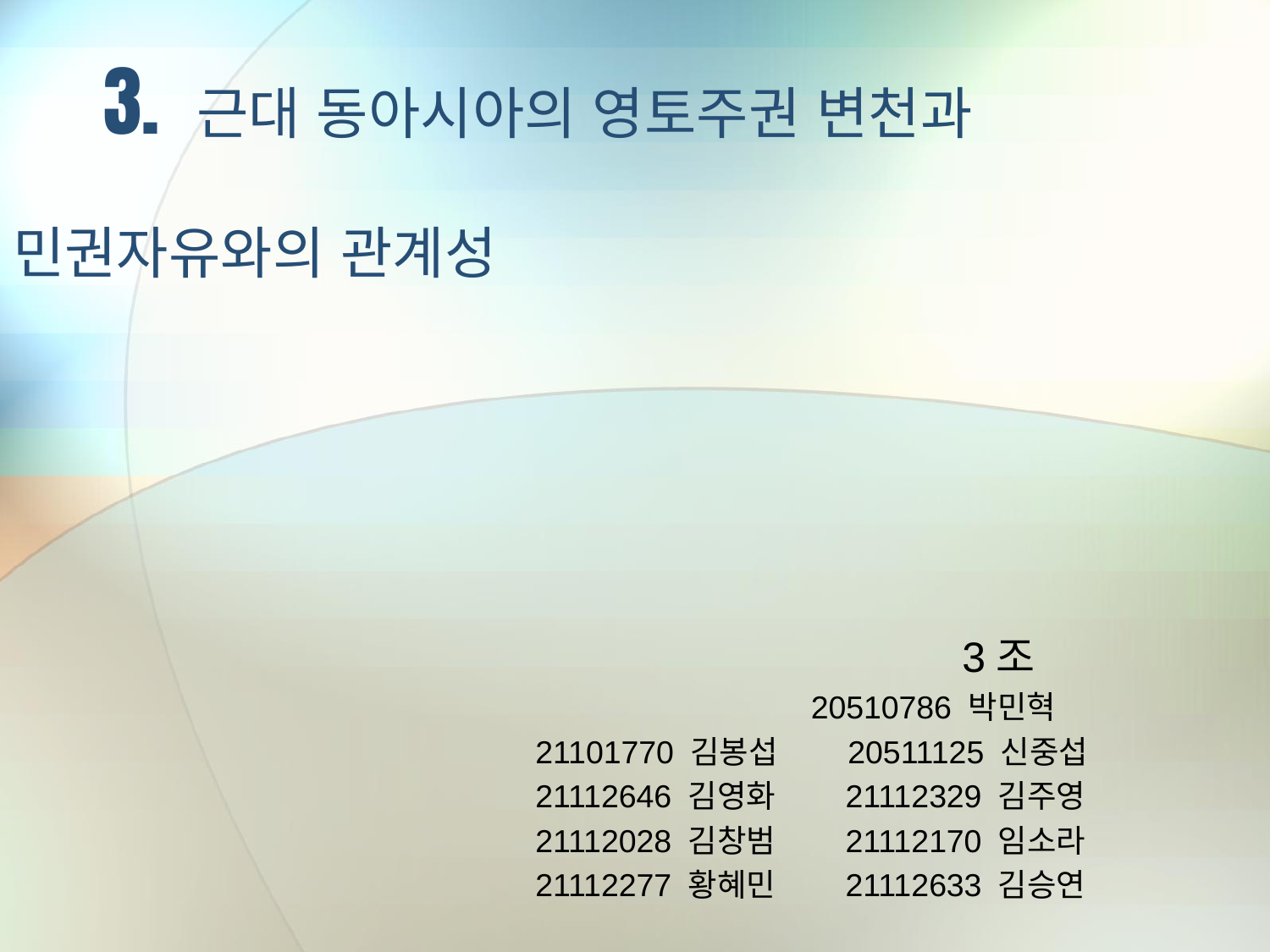

# 3. 근대 동아시아의 영토주권 변천과 민권자유와의 관계성

                                                                              3조
                                                                                       20510786 박민혁
                                                        21101770 김봉섭       20511125 신중섭
                                                        21112646 김영화       21112329 김주영
                                                        21112028 김창범       21112170 임소라
                                                        21112277 황혜민       21112633 김승연